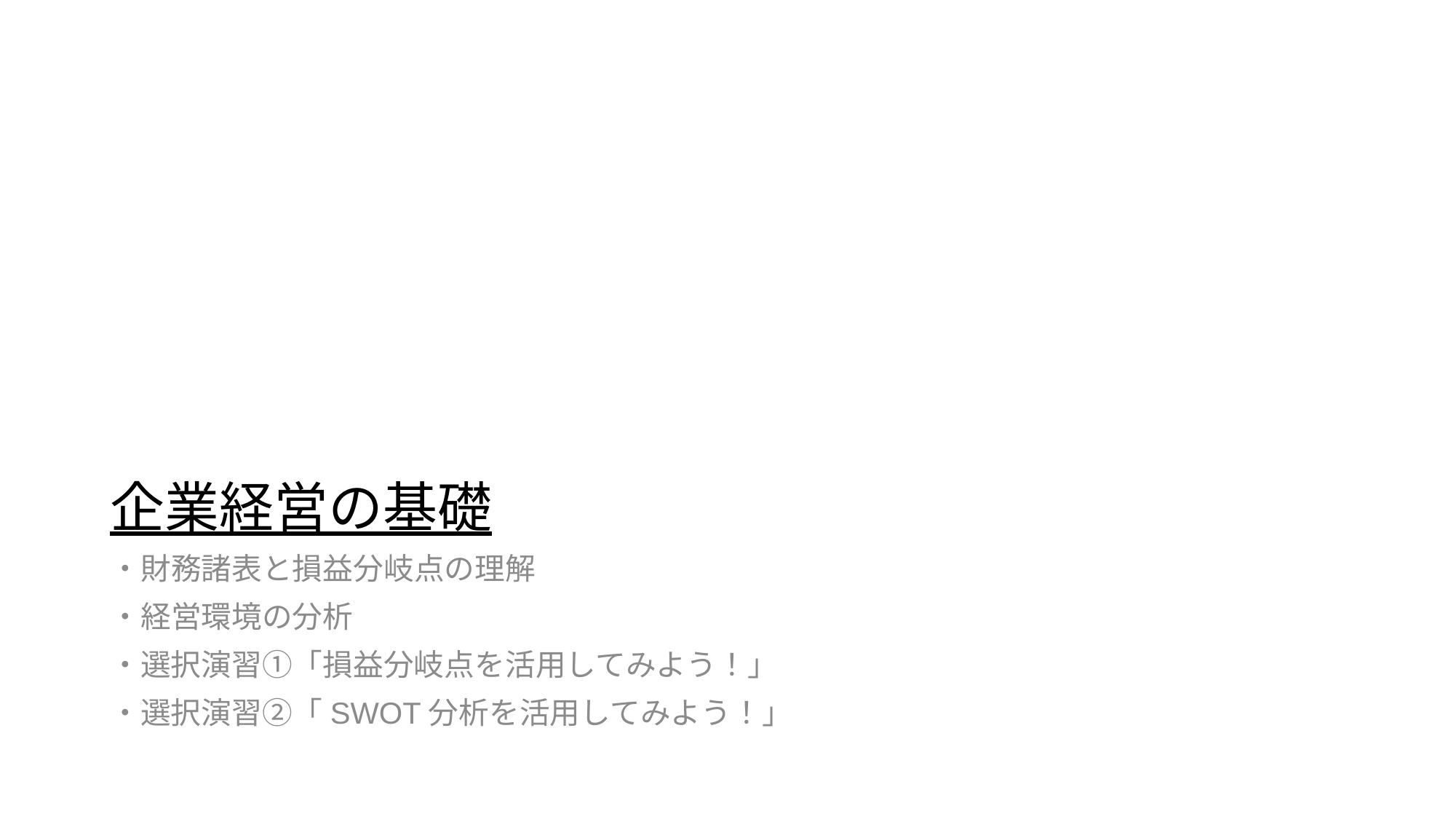

# 企業経営の基礎
・財務諸表と損益分岐点の理解
・経営環境の分析
・選択演習①「損益分岐点を活用してみよう！」
・選択演習②「SWOT分析を活用してみよう！」